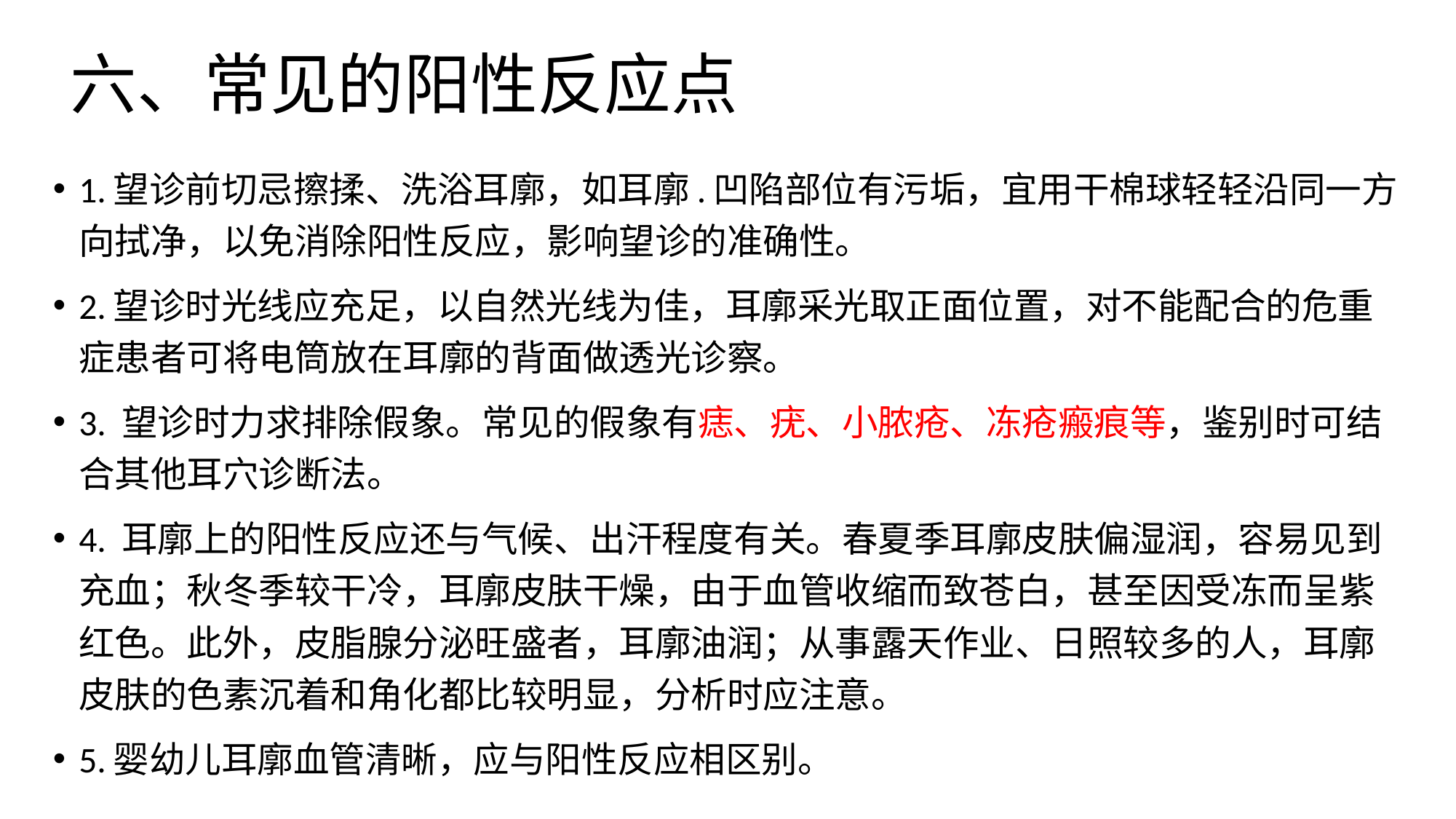

# 六、常见的阳性反应点
1.望诊前切忌擦揉、洗浴耳廓，如耳廓.凹陷部位有污垢，宜用干棉球轻轻沿同一方向拭净，以免消除阳性反应，影响望诊的准确性。
2.望诊时光线应充足，以自然光线为佳，耳廓采光取正面位置，对不能配合的危重症患者可将电筒放在耳廓的背面做透光诊察。
3. 望诊时力求排除假象。常见的假象有痣、疣、小脓疮、冻疮瘢痕等，鉴别时可结合其他耳穴诊断法。
4. 耳廓上的阳性反应还与气候、出汗程度有关。春夏季耳廓皮肤偏湿润，容易见到充血；秋冬季较干冷，耳廓皮肤干燥，由于血管收缩而致苍白，甚至因受冻而呈紫红色。此外，皮脂腺分泌旺盛者，耳廓油润；从事露天作业、日照较多的人，耳廓皮肤的色素沉着和角化都比较明显，分析时应注意。
5.婴幼儿耳廓血管清晰，应与阳性反应相区别。